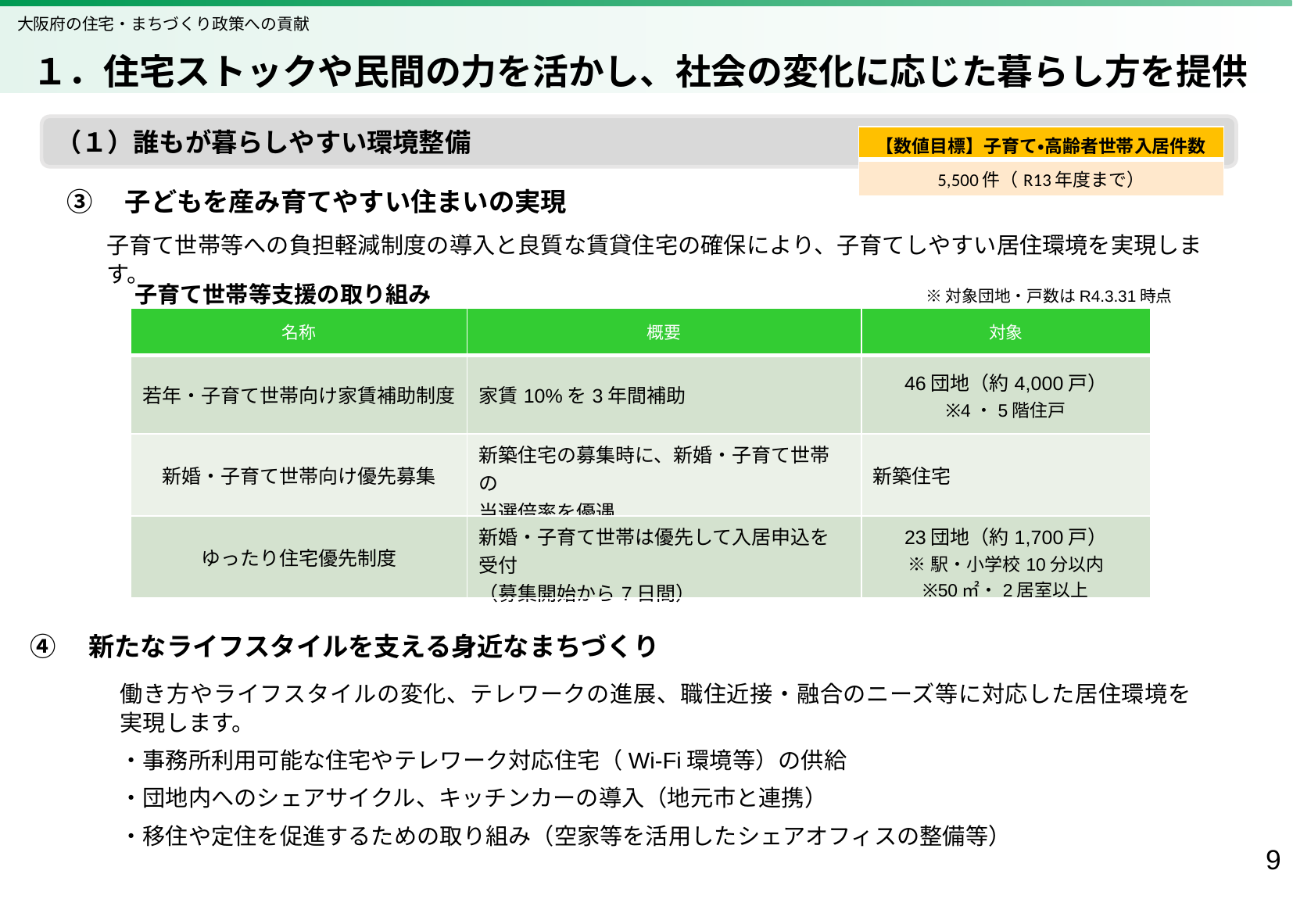

大阪府の住宅・まちづくり政策への貢献
　１．住宅ストックや民間の力を活かし、社会の変化に応じた暮らし方を提供
（１）誰もが暮らしやすい環境整備
| 【数値目標】子育て・高齢者世帯入居件数 |
| --- |
| 5,500件（R13年度まで） |
③　子どもを産み育てやすい住まいの実現
子育て世帯等への負担軽減制度の導入と良質な賃貸住宅の確保により、子育てしやすい居住環境を実現します。
子育て世帯等支援の取り組み
※対象団地・戸数はR4.3.31時点
| 名称 | 概要 | 対象 |
| --- | --- | --- |
| 若年・子育て世帯向け家賃補助制度 | 家賃10%を3年間補助 | 46団地（約4,000戸） ※4・5階住戸 |
| 新婚・子育て世帯向け優先募集 | 新築住宅の募集時に、新婚・子育て世帯の 当選倍率を優遇 | 新築住宅 |
| ゆったり住宅優先制度 | 新婚・子育て世帯は優先して入居申込を受付 （募集開始から7日間） | 23団地（約1,700戸） ※駅・小学校10分以内 ※50㎡・2居室以上 |
④　新たなライフスタイルを支える身近なまちづくり
　働き方やライフスタイルの変化、テレワークの進展、職住近接・融合のニーズ等に対応した居住環境を実現します。
　・事務所利用可能な住宅やテレワーク対応住宅（Wi-Fi環境等）の供給
　・団地内へのシェアサイクル、キッチンカーの導入（地元市と連携）
　・移住や定住を促進するための取り組み（空家等を活用したシェアオフィスの整備等）
9